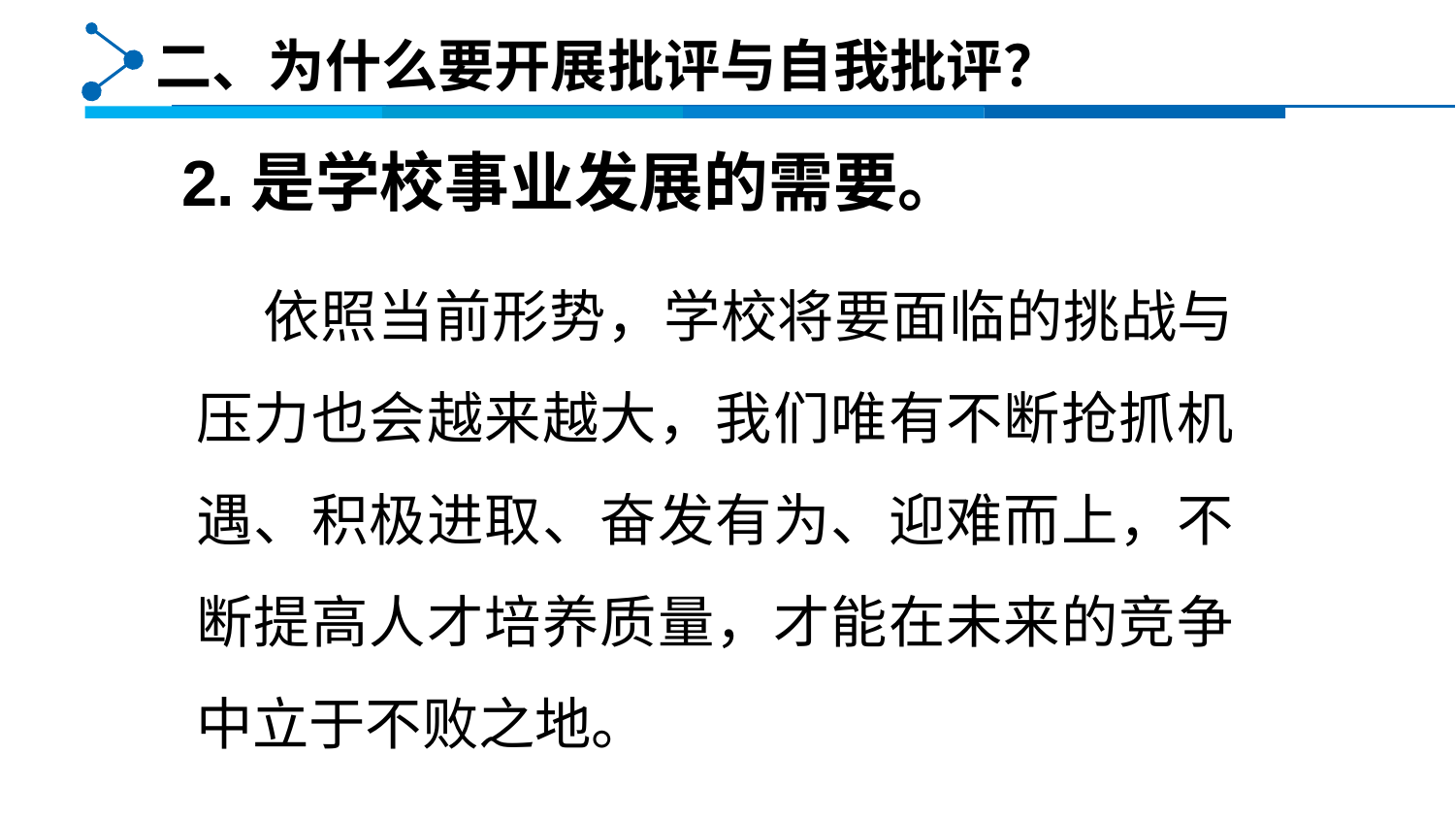

二、为什么要开展批评与自我批评？

2.是学校事业发展的需要。
    依照当前形势，学校将要面临的挑战与压力也会越来越大，我们唯有不断抢抓机遇、积极进取、奋发有为、迎难而上，不断提高人才培养质量，才能在未来的竞争中立于不败之地。